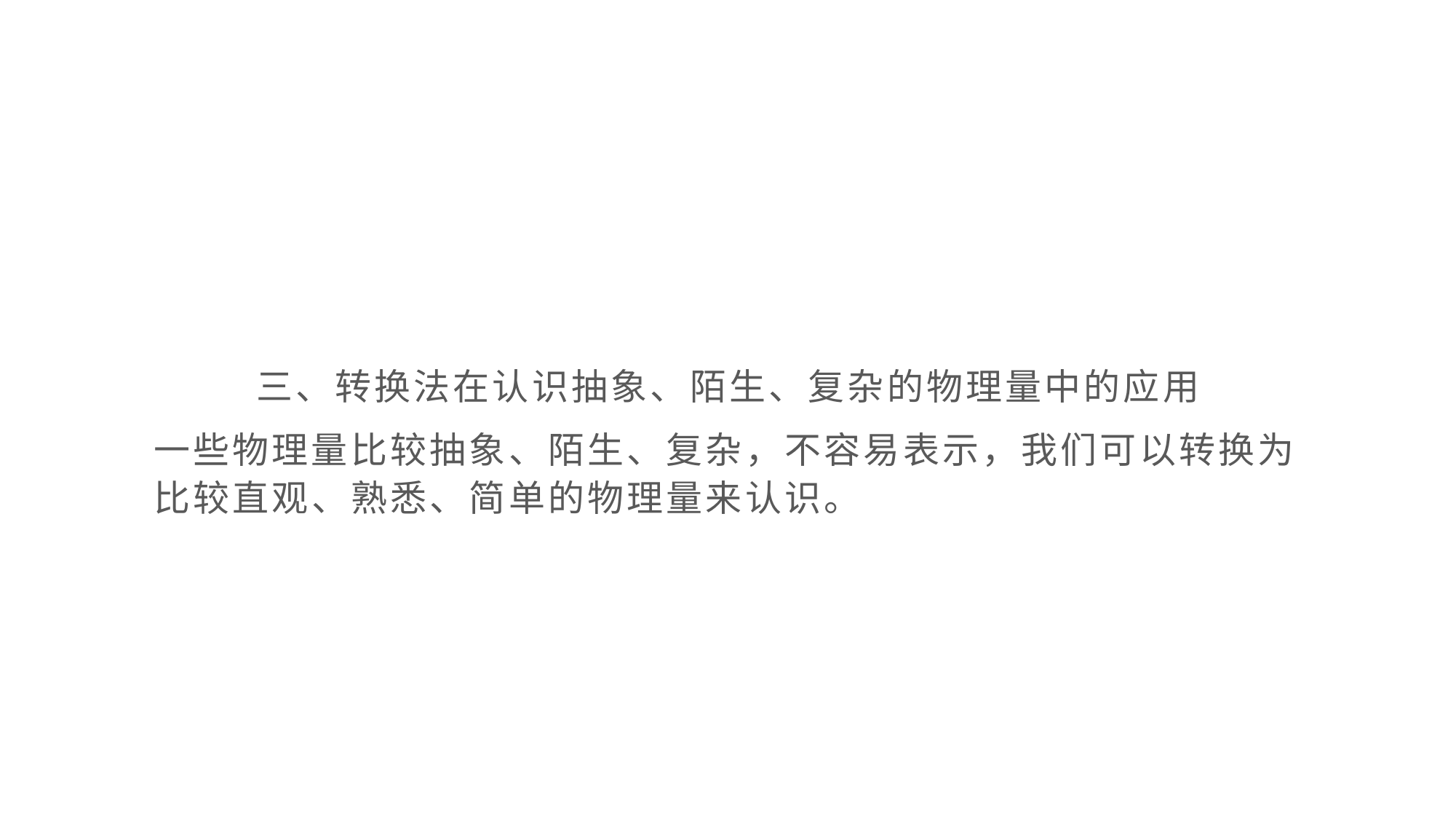

三、转换法在认识抽象、陌生、复杂的物理量中的应用
一些物理量比较抽象、陌生、复杂，不容易表示，我们可以转换为比较直观、熟悉、简单的物理量来认识。